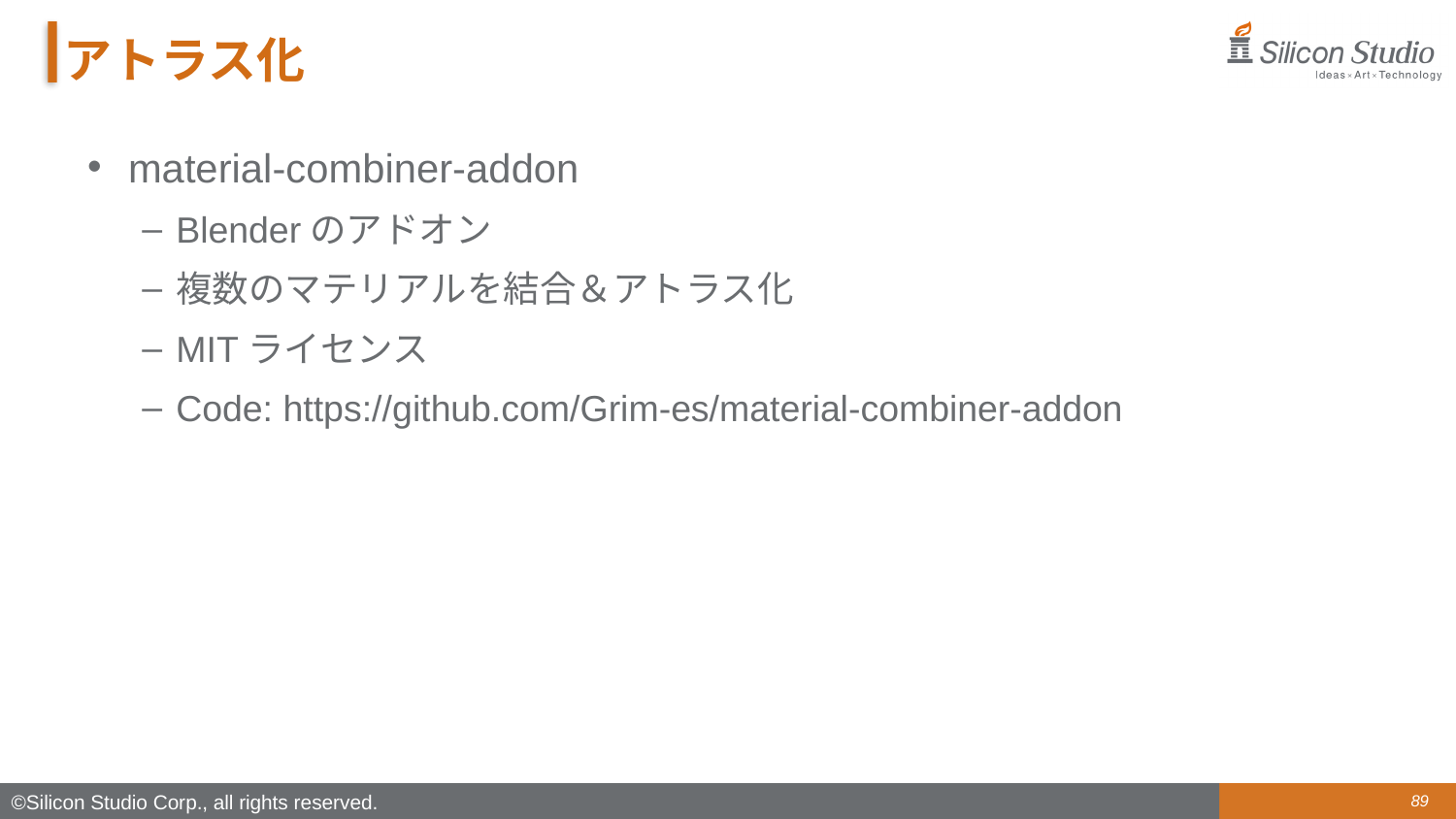

# アトラス化
material-combiner-addon
Blenderのアドオン
複数のマテリアルを結合＆アトラス化
MITライセンス
Code: https://github.com/Grim-es/material-combiner-addon